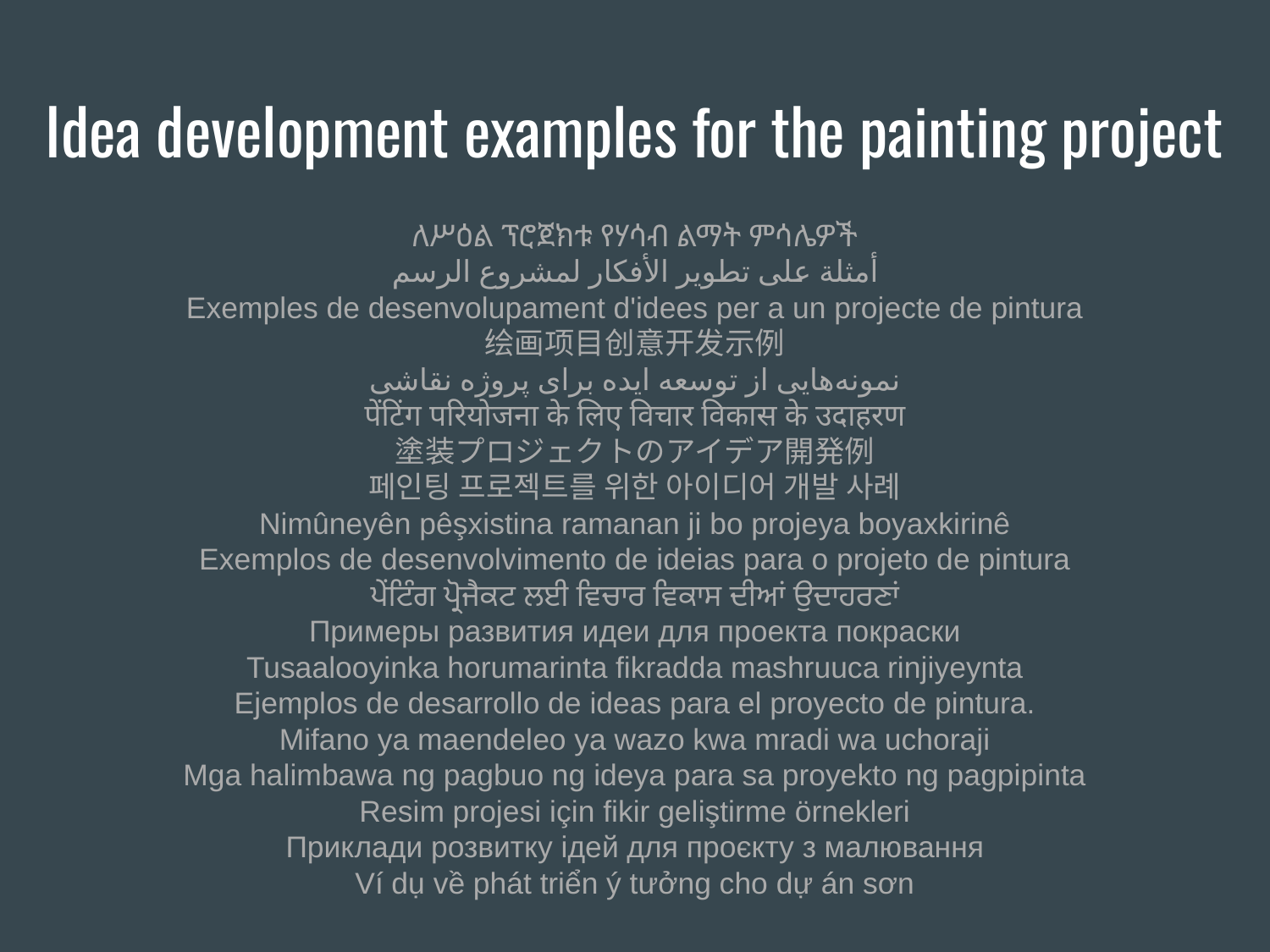

Idea development examples for the painting project
ለሥዕል ፕሮጀክቱ የሃሳብ ልማት ምሳሌዎች
أمثلة على تطوير الأفكار لمشروع الرسم
Exemples de desenvolupament d'idees per a un projecte de pintura
绘画项目创意开发示例
نمونه‌هایی از توسعه ایده برای پروژه نقاشی
पेंटिंग परियोजना के लिए विचार विकास के उदाहरण
塗装プロジェクトのアイデア開発例
페인팅 프로젝트를 위한 아이디어 개발 사례
Nimûneyên pêşxistina ramanan ji bo projeya boyaxkirinê
Exemplos de desenvolvimento de ideias para o projeto de pintura
ਪੇਂਟਿੰਗ ਪ੍ਰੋਜੈਕਟ ਲਈ ਵਿਚਾਰ ਵਿਕਾਸ ਦੀਆਂ ਉਦਾਹਰਣਾਂ
Примеры развития идеи для проекта покраски
Tusaalooyinka horumarinta fikradda mashruuca rinjiyeynta
Ejemplos de desarrollo de ideas para el proyecto de pintura.
Mifano ya maendeleo ya wazo kwa mradi wa uchoraji
Mga halimbawa ng pagbuo ng ideya para sa proyekto ng pagpipinta
Resim projesi için fikir geliştirme örnekleri
Приклади розвитку ідей для проєкту з малювання
Ví dụ về phát triển ý tưởng cho dự án sơn